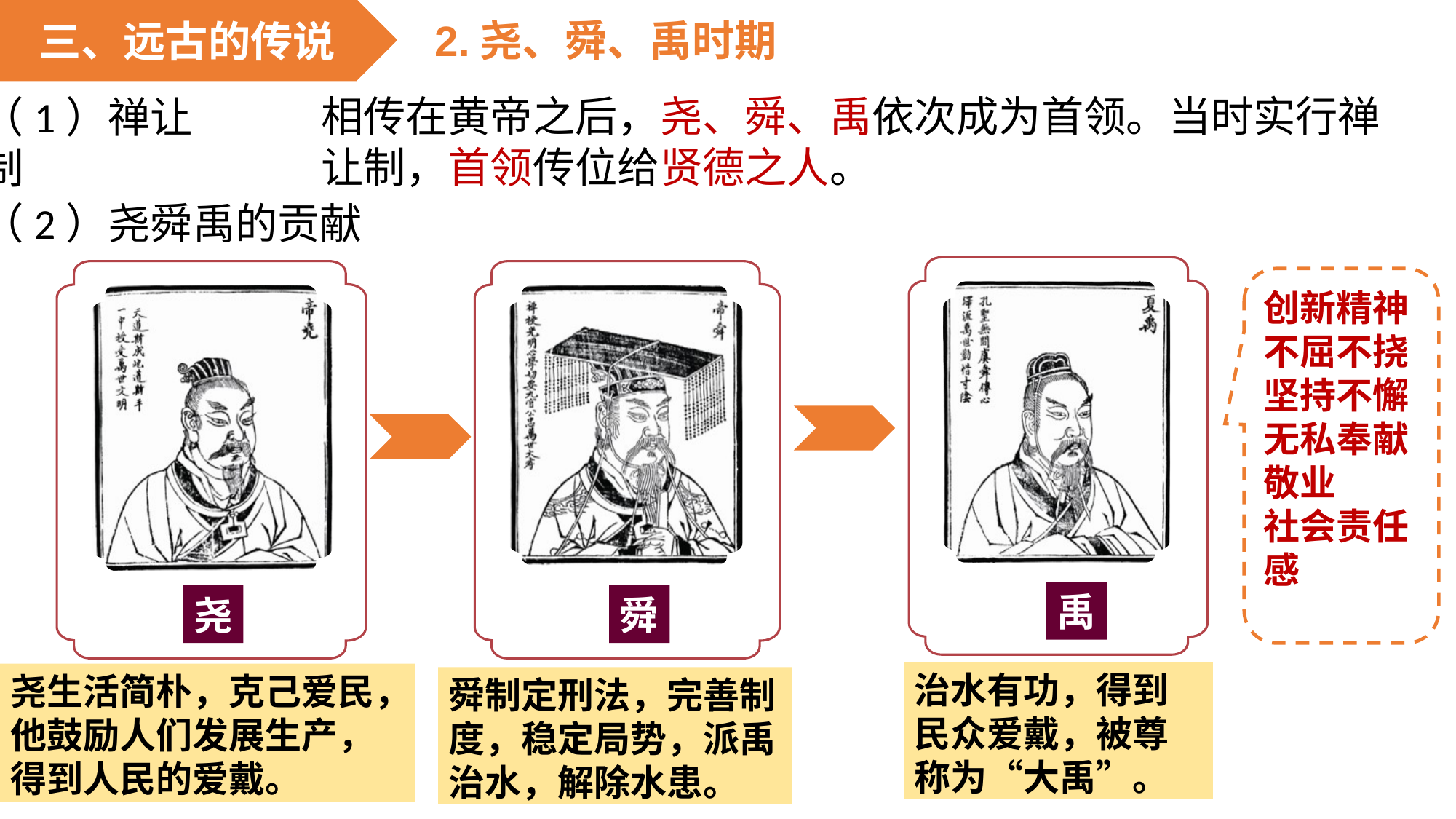

三、远古的传说
2.尧、舜、禹时期
相传在黄帝之后，尧、舜、禹依次成为首领。当时实行禅让制，首领传位给贤德之人。
（1）禅让制
（2）尧舜禹的贡献

禹

尧

舜

创新精神不屈不挠坚持不懈无私奉献敬业
社会责任感

治水有功，得到民众爱戴，被尊称为“大禹”。
尧生活简朴，克己爱民，他鼓励人们发展生产，得到人民的爱戴。
舜制定刑法，完善制度，稳定局势，派禹治水，解除水患。